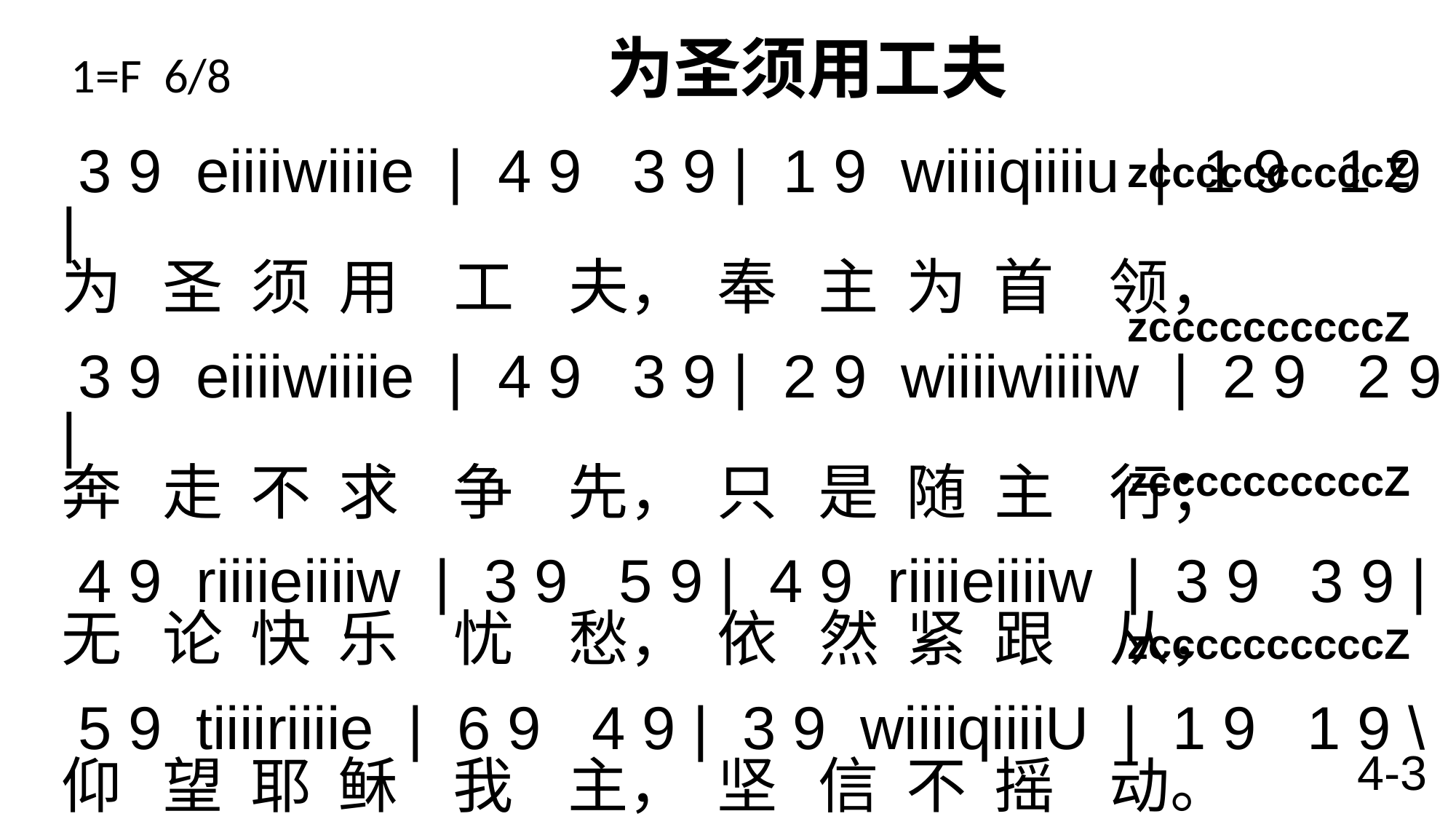

# 1=F  6/8                        为圣须用工夫
    zccccccccccZ
 3 9  eiiiiwiiiie  |  4 9   3 9 |  1 9  wiiiiqiiiiu  |  1 9   1 9 |
为   圣  须  用    工    夫，  奉   主  为  首    领，
 3 9  eiiiiwiiiie  |  4 9   3 9 |  2 9  wiiiiwiiiiw  |  2 9   2 9 |
奔   走  不  求    争    先，  只   是  随  主    行；
4 9  riiiieiiiiw  |  3 9   5 9 |  4 9  riiiieiiiiw  |  3 9   3 9 |
无   论  快  乐    忧    愁，  依   然  紧  跟    从，
 5 9  tiiiiriiiie  |  6 9   4 9 |  3 9  wiiiiqiiiiU  |  1 9   1 9 \
仰   望  耶  稣    我    主，  坚   信  不  摇    动。
    zccccccccccZ
    zccccccccccZ
    zccccccccccZ
4-3